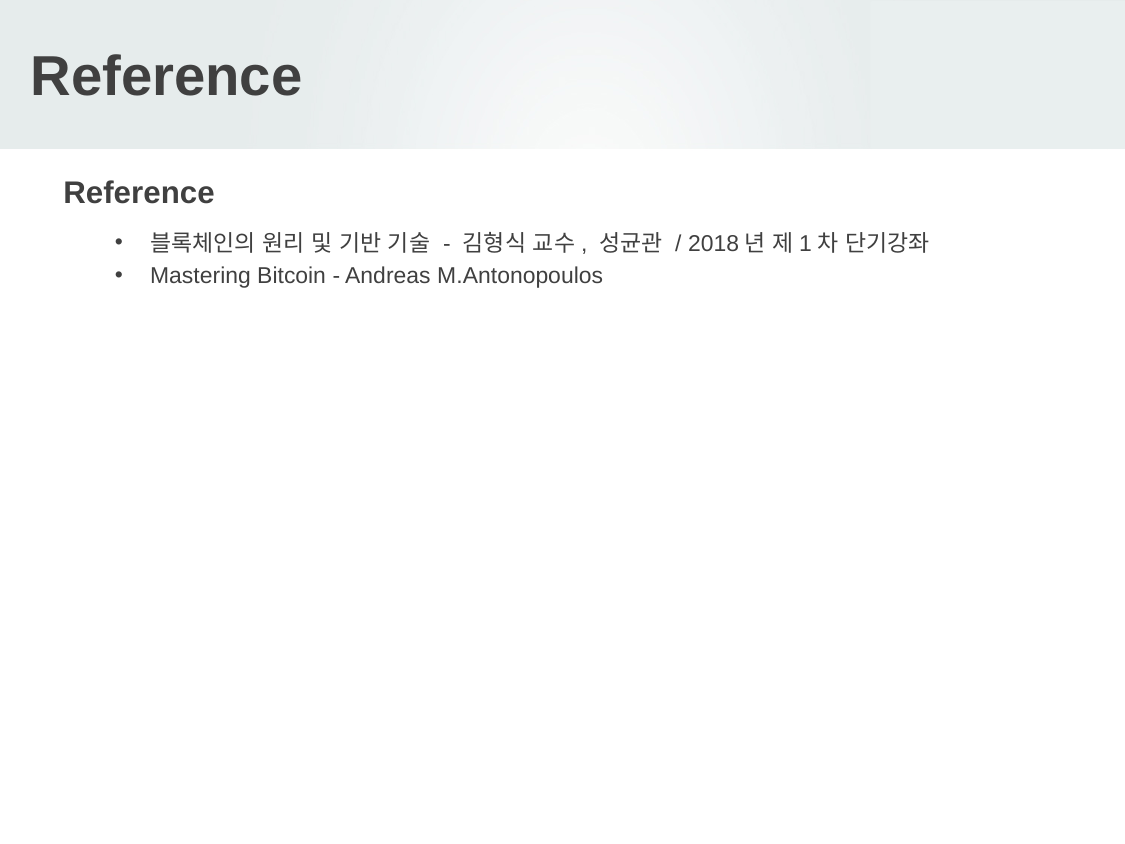

# Reference
Reference
블록체인의 원리 및 기반 기술 - 김형식 교수, 성균관 / 2018년 제1차 단기강좌
Mastering Bitcoin - Andreas M.Antonopoulos